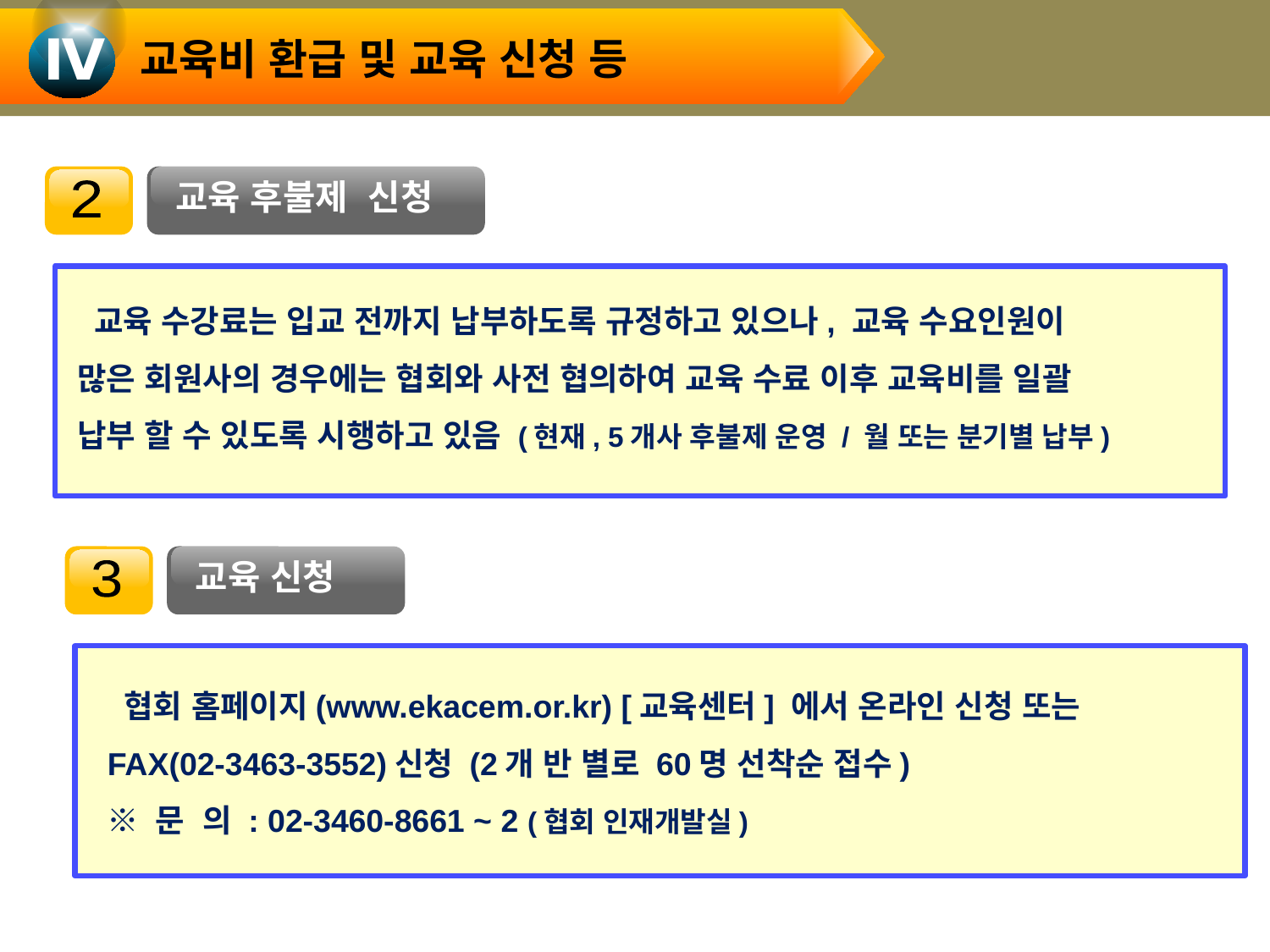

교육비 환급 및 교육 신청 등

Ⅳ

교육 후불제  신청

2

 교육 수강료는 입교 전까지 납부하도록 규정하고 있으나, 교육 수요인원이
많은 회원사의 경우에는 협회와 사전 협의하여 교육 수료 이후 교육비를 일괄
납부 할 수 있도록 시행하고 있음 (현재, 5개사 후불제 운영 / 월 또는 분기별 납부)

교육 신청

3

 협회 홈페이지(www.ekacem.or.kr) [교육센터] 에서 온라인 신청 또는
FAX(02-3463-3552)신청 (2개 반 별로 60명 선착순 접수)
※ 문  의 : 02-3460-8661 ~ 2 (협회 인재개발실)